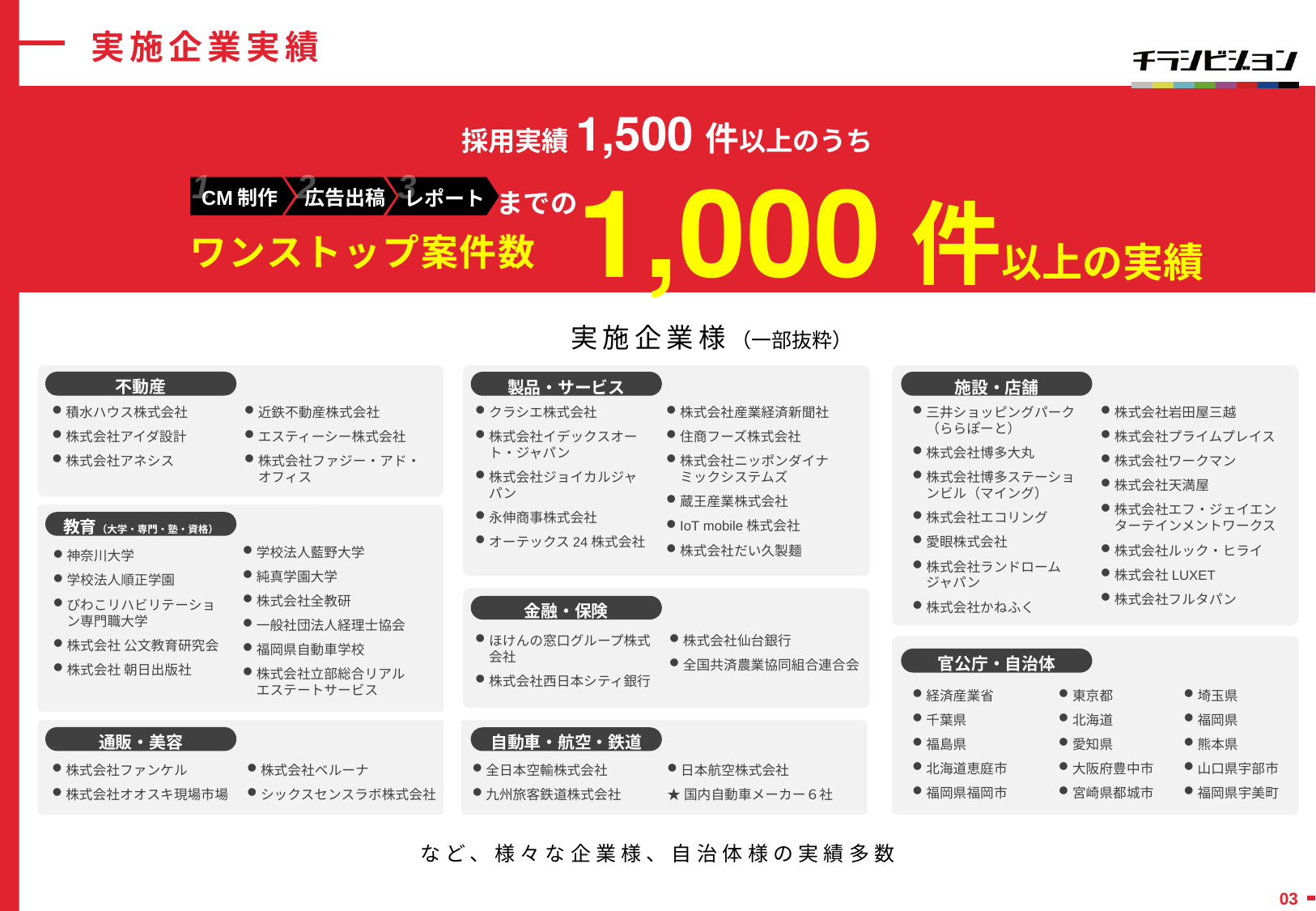

実施企業実績

採用実績1,500件以上のうち
1,000件以上の実績
1
2
3
までの

CM制作
広告出稿
レポート
ワンストップ案件数
実施企業様 （一部抜粋）

不動産
製品・サービス
施設・店舗
積水ハウス株式会社
株式会社アイダ設計
株式会社アネシス
近鉄不動産株式会社
エスティーシー株式会社
株式会社ファジー・アド・オフィス
クラシエ株式会社
株式会社イデックスオート・ジャパン
株式会社ジョイカルジャパン
永伸商事株式会社
オーテックス24株式会社
株式会社産業経済新聞社
住商フーズ株式会社
株式会社ニッポンダイナミックシステムズ
蔵王産業株式会社
IoT mobile株式会社
株式会社だい久製麺
三井ショッピングパーク（ららぽーと）
株式会社博多大丸
株式会社博多ステーションビル（マイング）
株式会社エコリング
愛眼株式会社
株式会社ランドロームジャパン
株式会社かねふく
株式会社岩田屋三越
株式会社プライムプレイス
株式会社ワークマン
株式会社天満屋
株式会社エフ・ジェイエンターテインメントワークス
株式会社ルック・ヒライ
株式会社LUXET
株式会社フルタパン

教育（大学・専門・塾・資格）
学校法人藍野大学
純真学園大学
株式会社全教研
一般社団法人経理士協会
福岡県自動車学校
株式会社立部総合リアルエステートサービス
神奈川大学
学校法人順正学園
びわこリハビリテーション専門職大学
株式会社 公文教育研究会
株式会社 朝日出版社

金融・保険
ほけんの窓口グループ株式会社
株式会社西日本シティ銀行
株式会社仙台銀行
全国共済農業協同組合連合会

官公庁・自治体
埼玉県
福岡県
熊本県
山口県宇部市
福岡県宇美町
経済産業省
千葉県
福島県
北海道恵庭市
福岡県福岡市
東京都
北海道
愛知県
大阪府豊中市
宮崎県都城市

通販・美容
自動車・航空・鉄道
株式会社ファンケル
株式会社オオスキ現場市場
株式会社ベルーナ
シックスセンスラボ株式会社
全日本空輸株式会社
九州旅客鉄道株式会社
日本航空株式会社
★国内自動車メーカー６社
など、様々な企業様、自治体様の実績多数
03